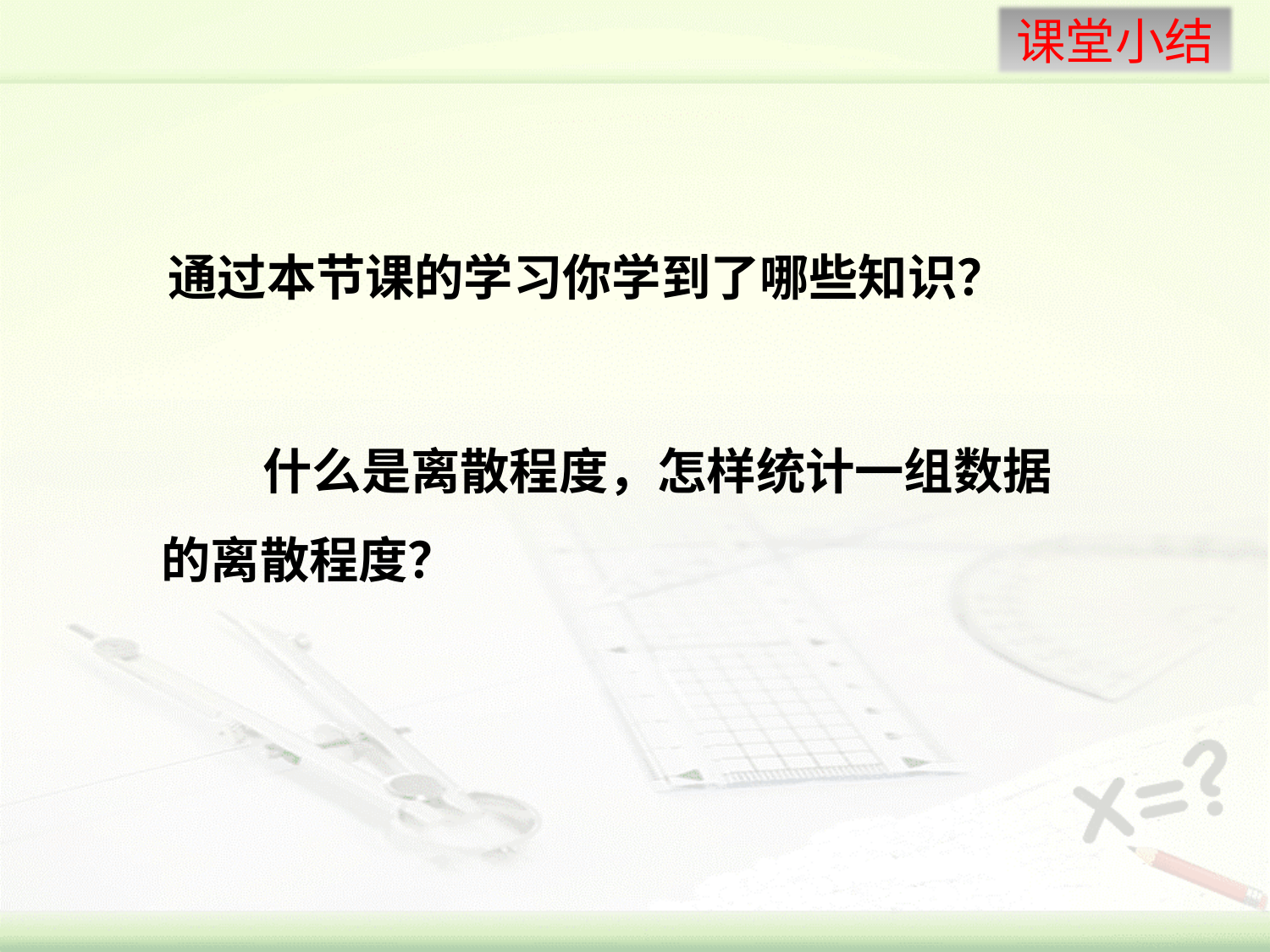

通过本节课的学习你学到了哪些知识？
        什么是离散程度，怎样统计一组数据的离散程度？